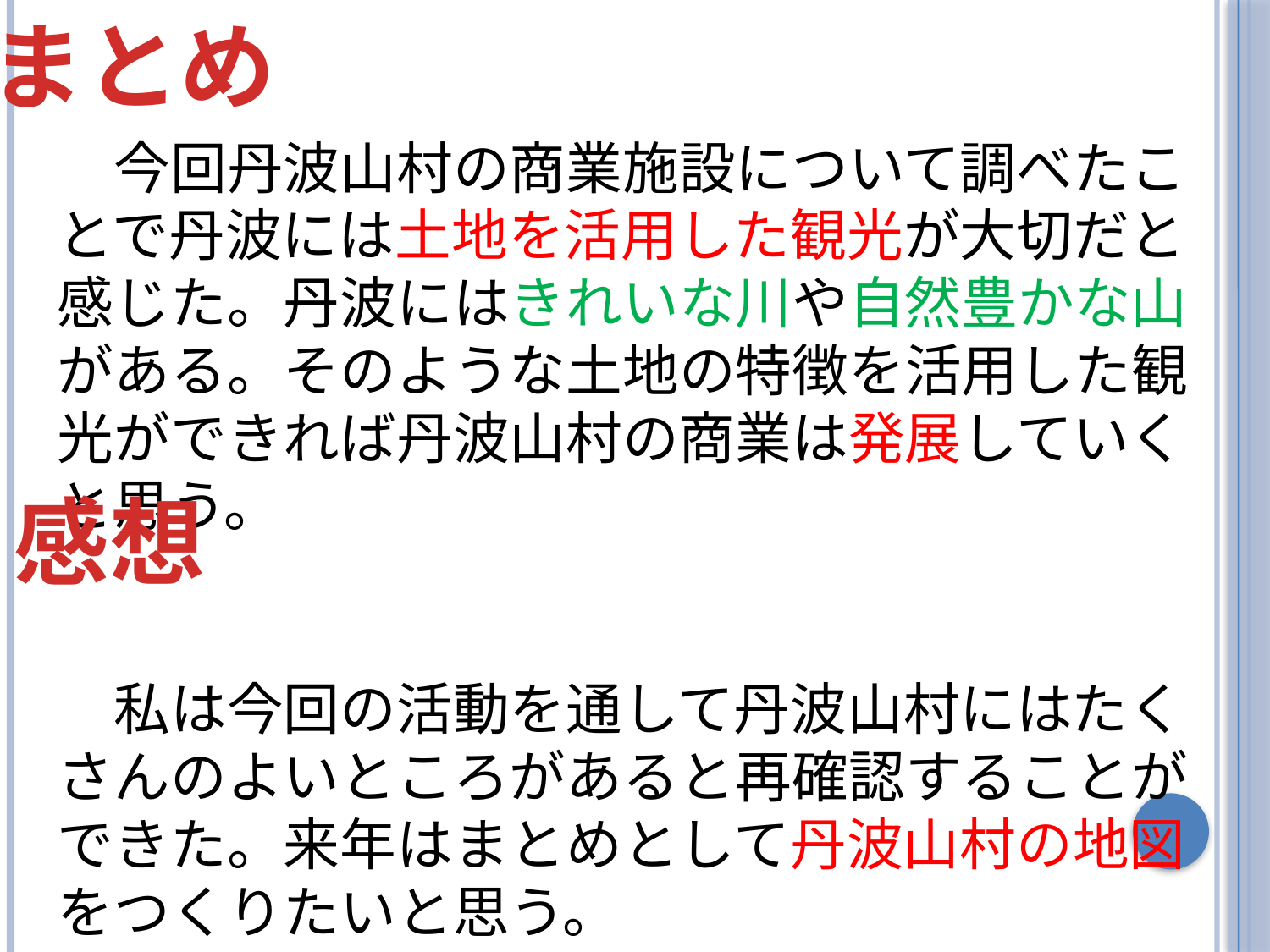

まとめ
　今回丹波山村の商業施設について調べたことで丹波には土地を活用した観光が大切だと感じた。丹波にはきれいな川や自然豊かな山がある。そのような土地の特徴を活用した観光ができれば丹波山村の商業は発展していくと思う。

　私は今回の活動を通して丹波山村にはたくさんのよいところがあると再確認することができた。来年はまとめとして丹波山村の地図をつくりたいと思う。

感想